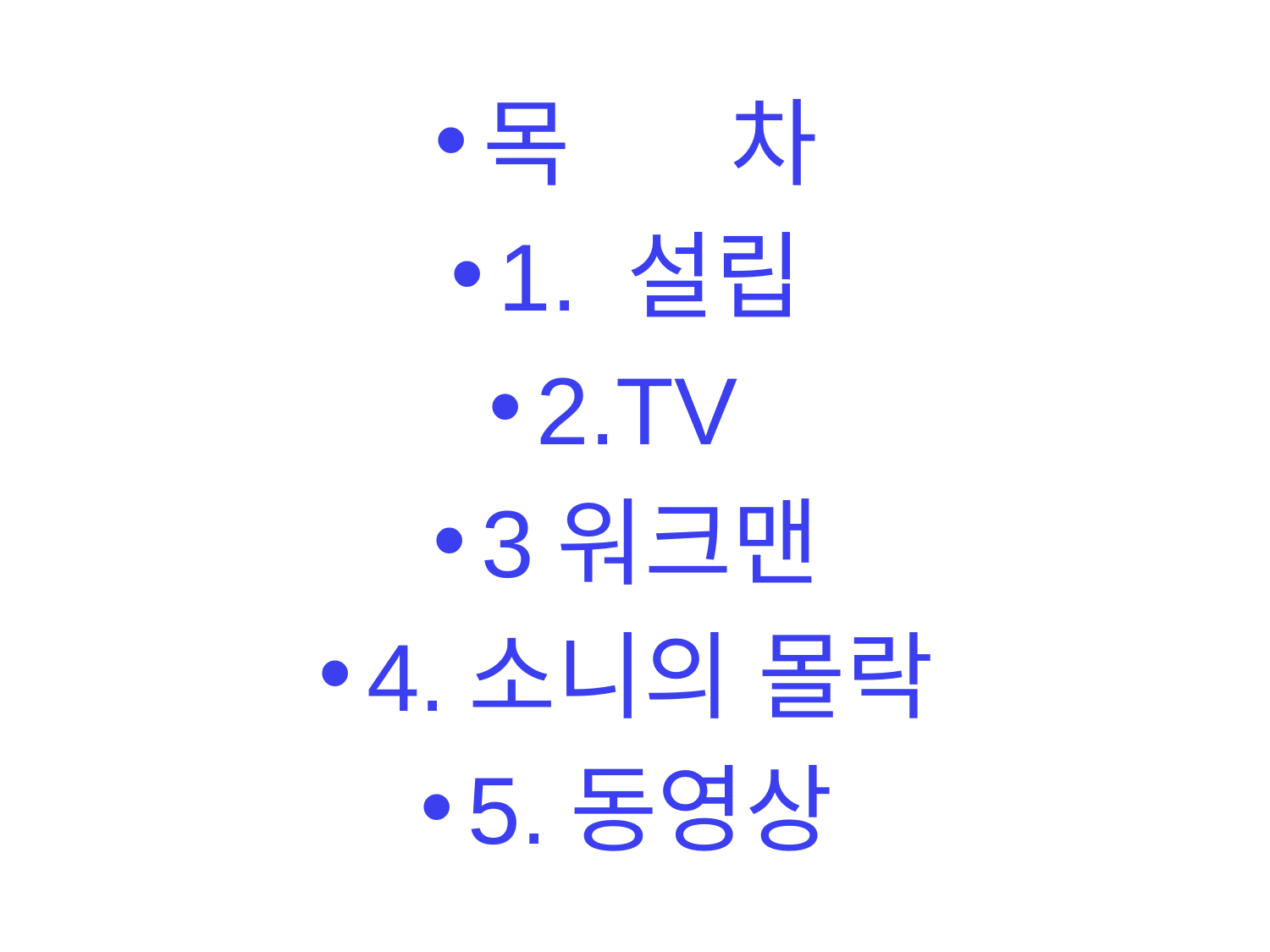

목      차
1. 설립
2.TV
3워크맨
4.소니의 몰락
5.동영상